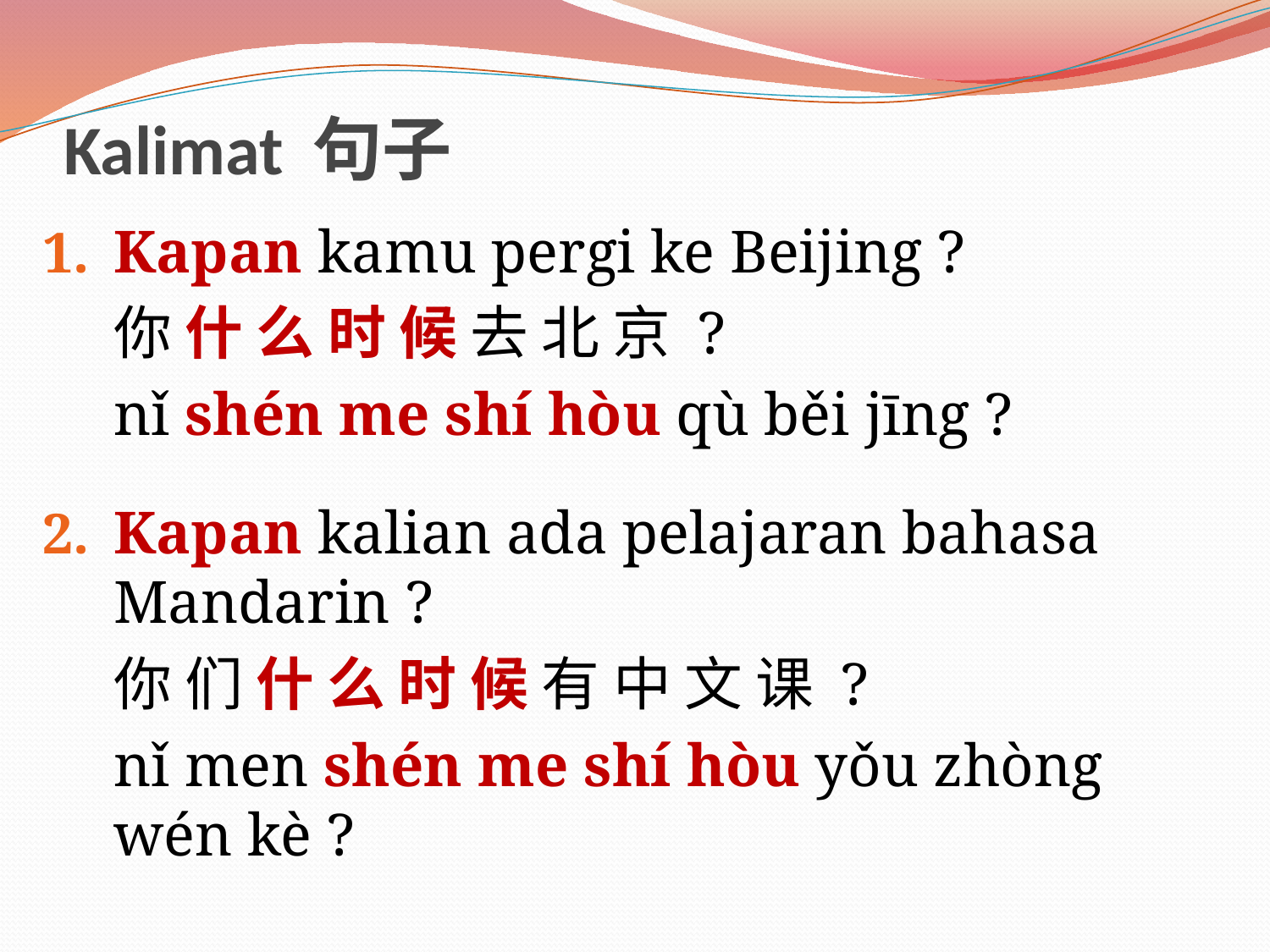

# Kalimat 句子
Kapan kamu pergi ke Beijing ?
	你 什 么 时 候 去 北 京 ?
	nǐ shén me shí hòu qù běi jīng ?

Kapan kalian ada pelajaran bahasa Mandarin ?
	你 们 什 么 时 候 有 中 文 课 ?
	nǐ men shén me shí hòu yǒu zhòng wén kè ?